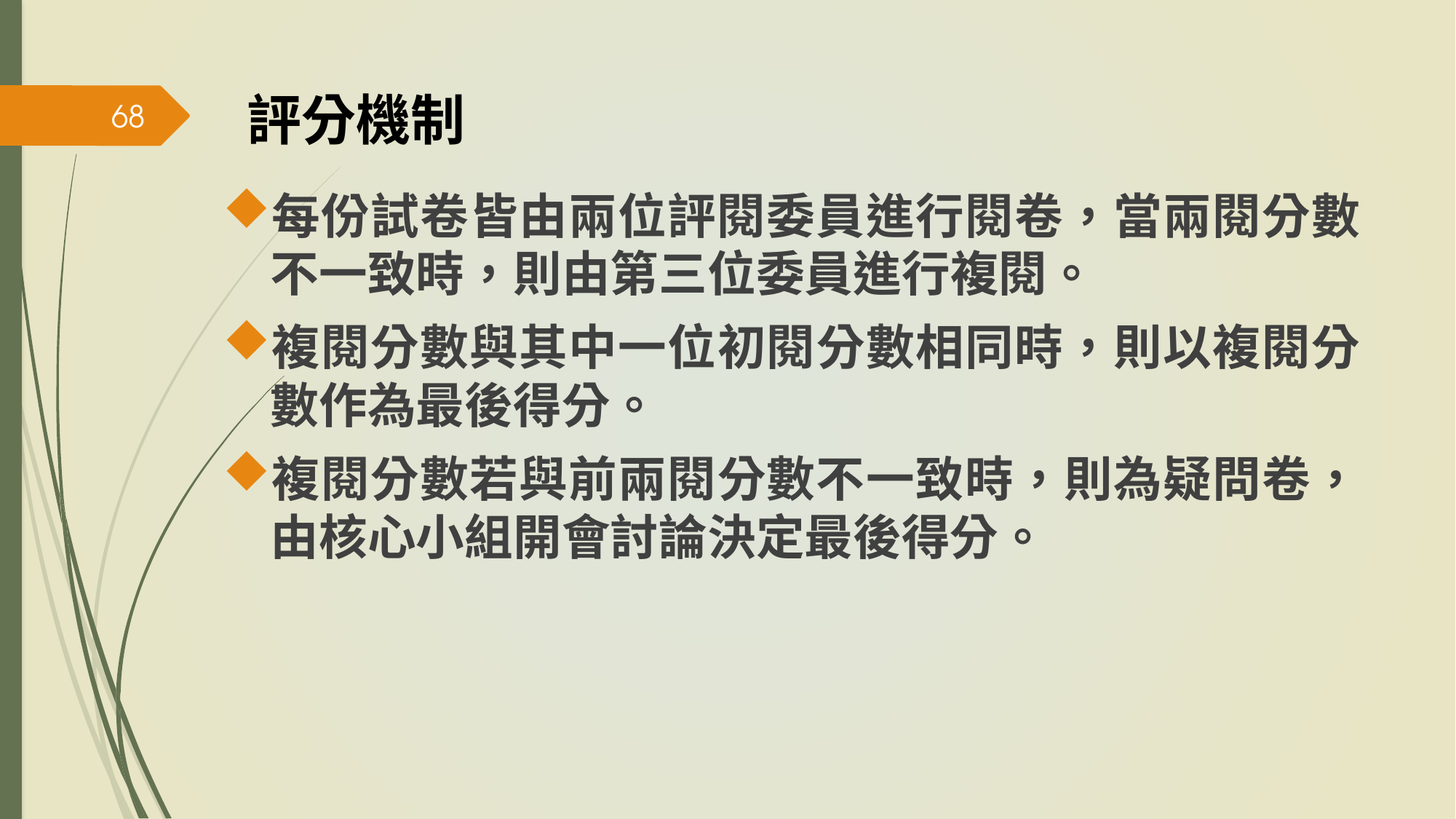

# 評分機制
68
每份試卷皆由兩位評閱委員進行閱卷，當兩閱分數不一致時，則由第三位委員進行複閱。
複閱分數與其中一位初閱分數相同時，則以複閱分數作為最後得分。
複閱分數若與前兩閱分數不一致時，則為疑問卷，由核心小組開會討論決定最後得分。